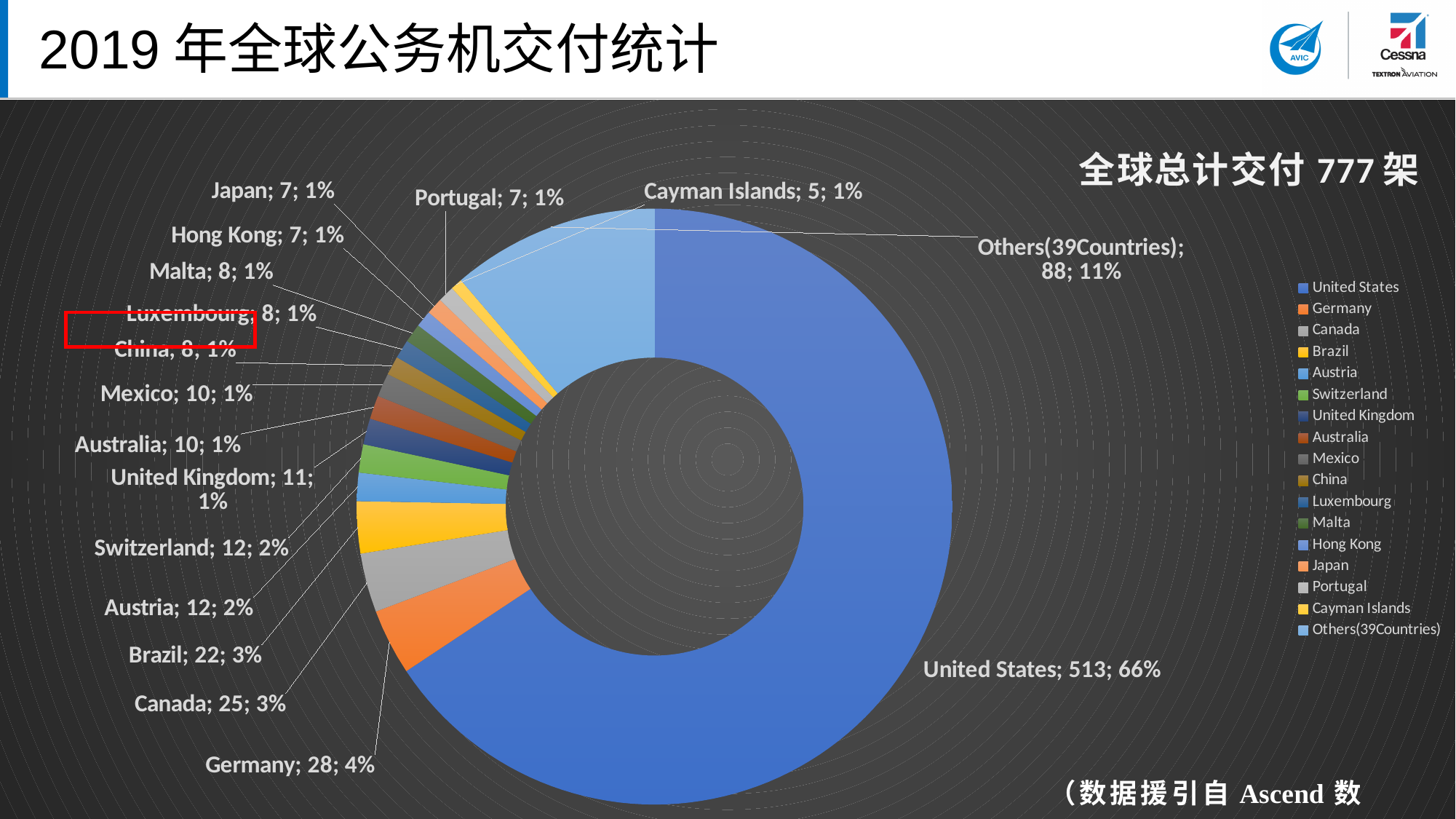

# 2019年全球公务机交付统计

### Chart: 全球总计交付777架

| Category | 交付量 |
|---|---|
| United States | 513.0 |
| Germany | 28.0 |
| Canada | 25.0 |
| Brazil | 22.0 |
| Austria | 12.0 |
| Switzerland | 12.0 |
| United Kingdom | 11.0 |
| Australia | 10.0 |
| Mexico | 10.0 |
| China | 8.0 |
| Luxembourg | 8.0 |
| Malta | 8.0 |
| Hong Kong | 7.0 |
| Japan | 7.0 |
| Portugal | 7.0 |
| Cayman Islands | 5.0 |
| Others(39Countries) | 88.0 |
（数据援引自Ascend数据库）